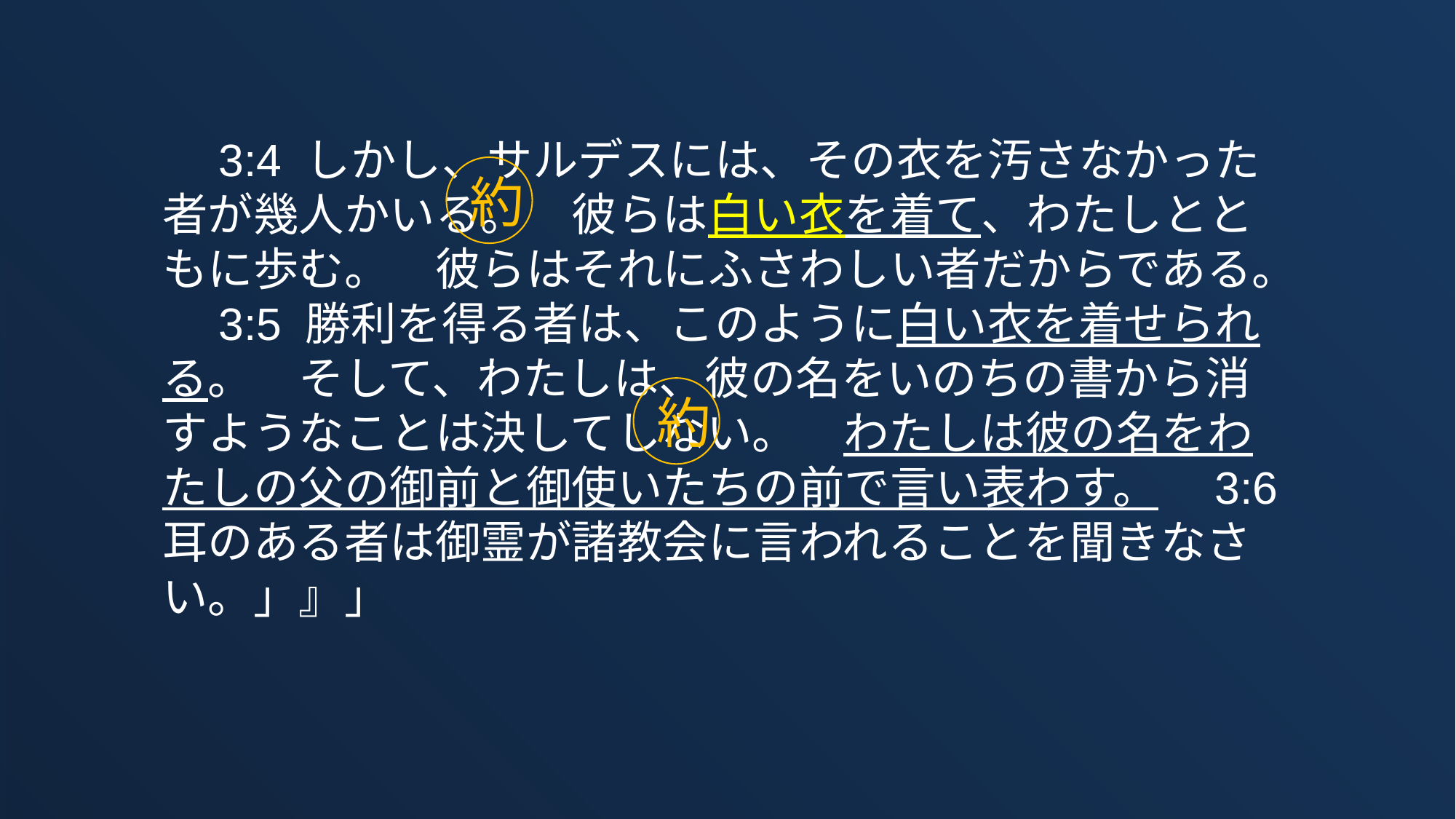

3:4 しかし、サルデスには、その衣を汚さなかった者が幾人かいる。　彼らは白い衣を着て、わたしとともに歩む。　彼らはそれにふさわしい者だからである。
　3:5 勝利を得る者は、このように白い衣を着せられる。　そして、わたしは、彼の名をいのちの書から消すようなことは決してしない。　わたしは彼の名をわたしの父の御前と御使いたちの前で言い表わす。　3:6 耳のある者は御霊が諸教会に言われることを聞きなさい。」』」
約
約